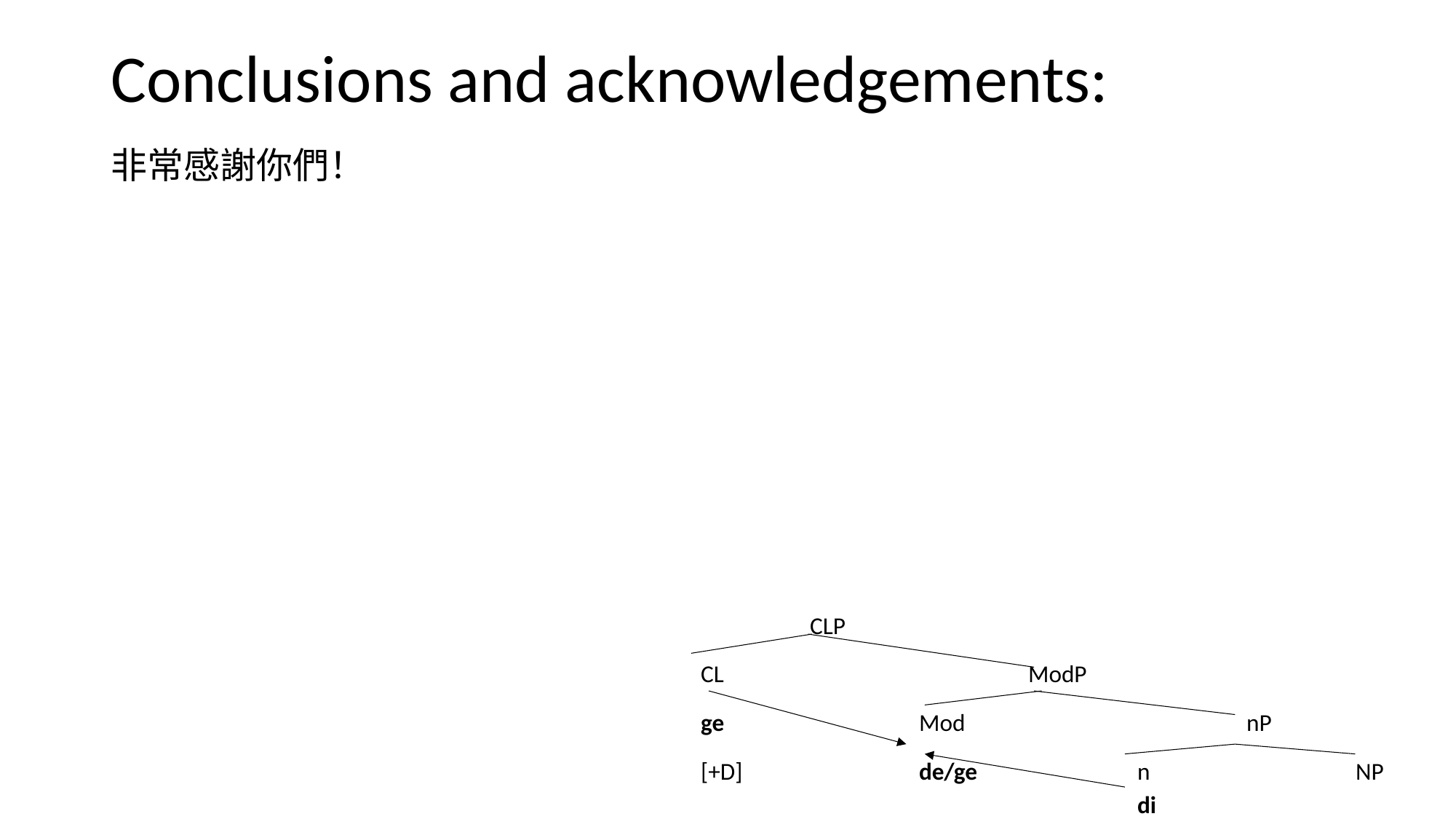

# Conclusions and acknowledgements:
非常感謝你們！

	CLP
CL			ModP
ge		Mod			nP
[+D]		de/ge		n		NP									di